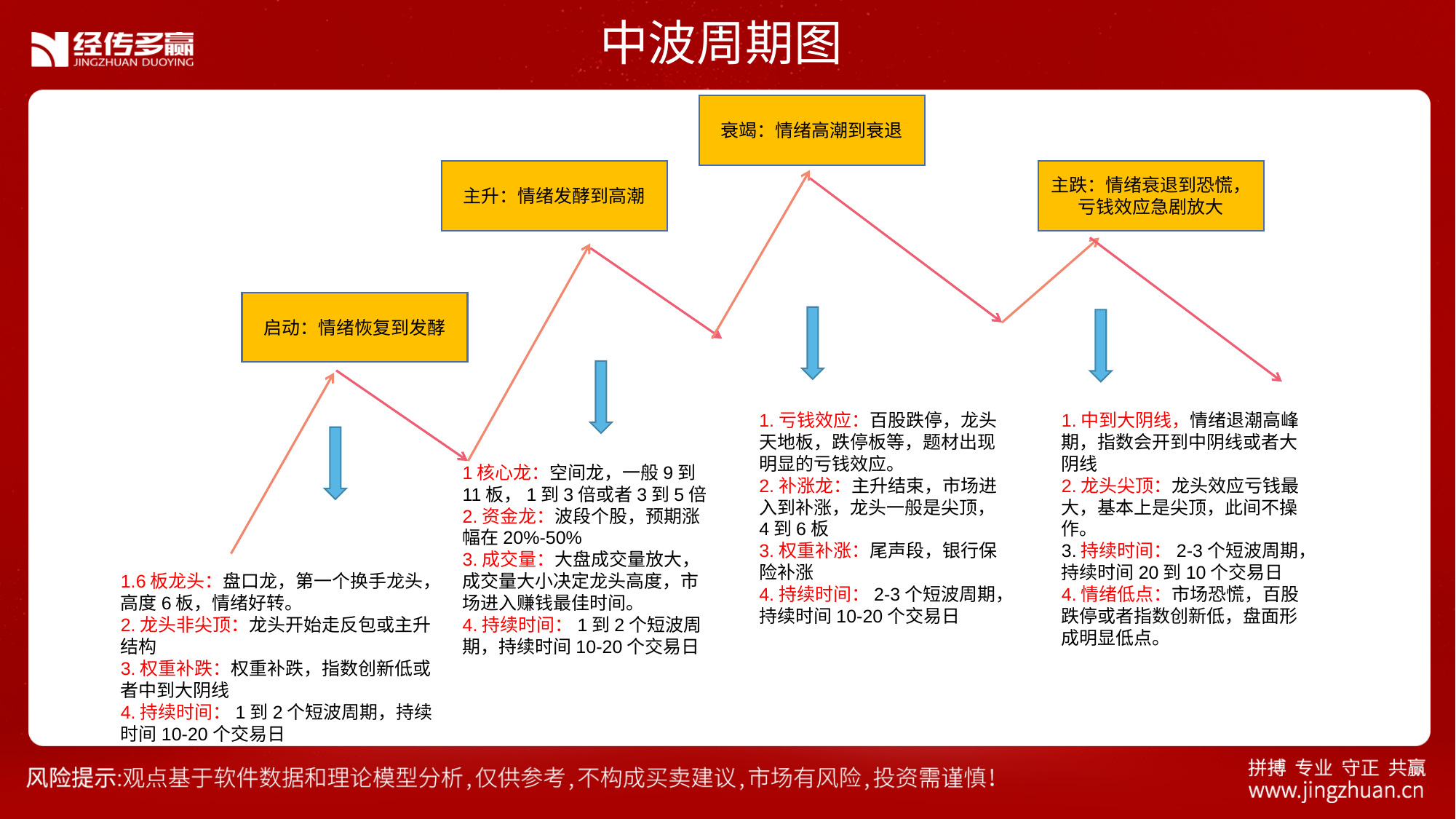

中波周期图
衰竭：情绪高潮到衰退
主升：情绪发酵到高潮
主跌：情绪衰退到恐慌，亏钱效应急剧放大
启动：情绪恢复到发酵

1.亏钱效应：百股跌停，龙头天地板，跌停板等，题材出现明显的亏钱效应。
2.补涨龙：主升结束，市场进入到补涨，龙头一般是尖顶，4到6板
3.权重补涨：尾声段，银行保险补涨
4.持续时间：2-3个短波周期，持续时间10-20个交易日
1.中到大阴线，情绪退潮高峰期，指数会开到中阴线或者大阴线
2.龙头尖顶：龙头效应亏钱最大，基本上是尖顶，此间不操作。
3.持续时间：2-3个短波周期，持续时间20到10个交易日
4.情绪低点：市场恐慌，百股跌停或者指数创新低，盘面形成明显低点。

1核心龙：空间龙，一般9到11板，1到3倍或者3到5倍
2.资金龙：波段个股，预期涨幅在20%-50%
3.成交量：大盘成交量放大，成交量大小决定龙头高度，市场进入赚钱最佳时间。
4.持续时间：1到2个短波周期，持续时间10-20个交易日

1.6板龙头：盘口龙，第一个换手龙头，高度6板，情绪好转。
2.龙头非尖顶：龙头开始走反包或主升结构
3.权重补跌：权重补跌，指数创新低或者中到大阴线
4.持续时间：1到2个短波周期，持续时间10-20个交易日